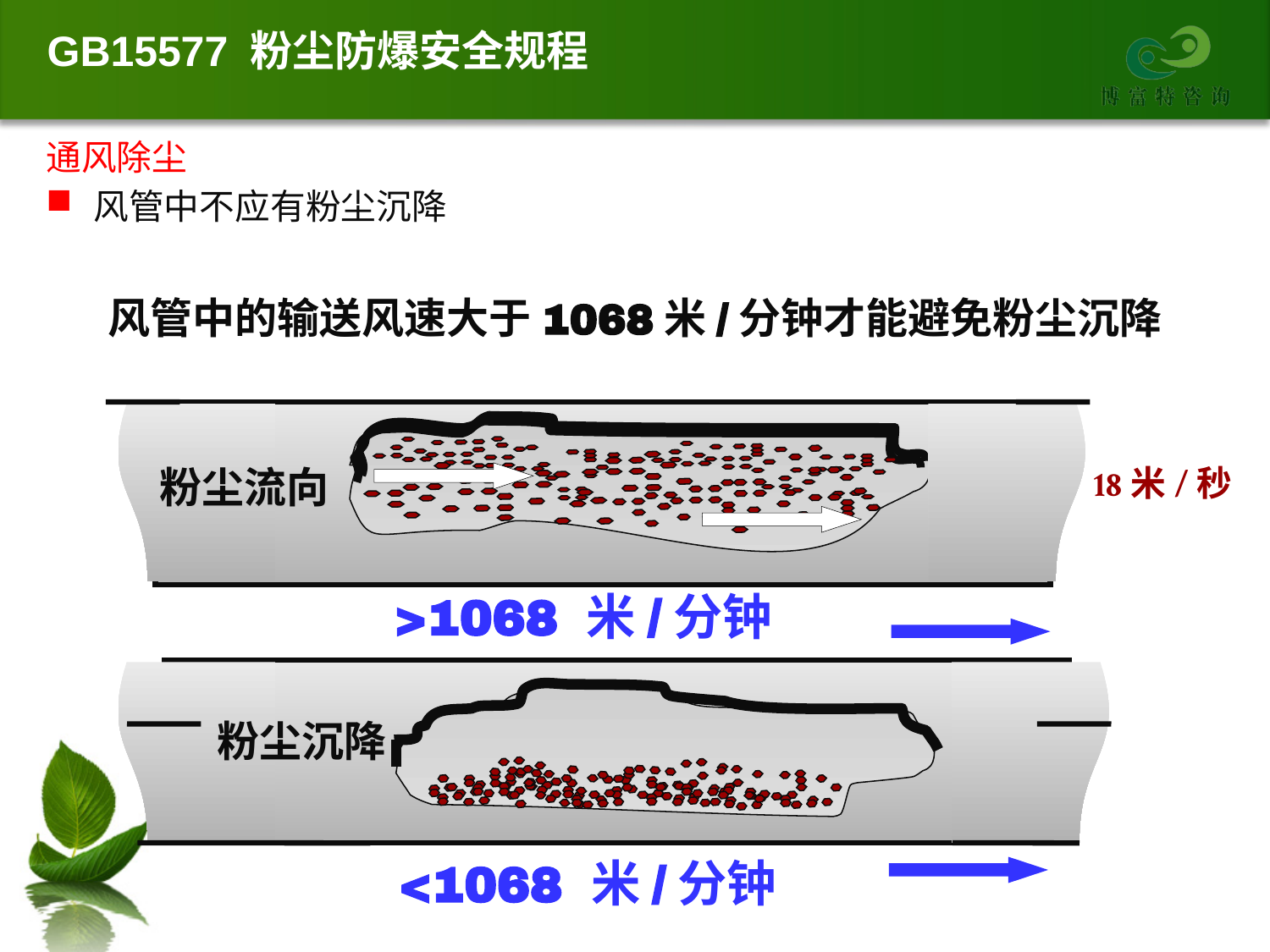

# GB15577 粉尘防爆安全规程
通风除尘
风管中不应有粉尘沉降
风管中的输送风速大于1068米/分钟才能避免粉尘沉降

粉尘流向
18米/秒
>1068 米/分钟

粉尘沉降

<1068 米/分钟